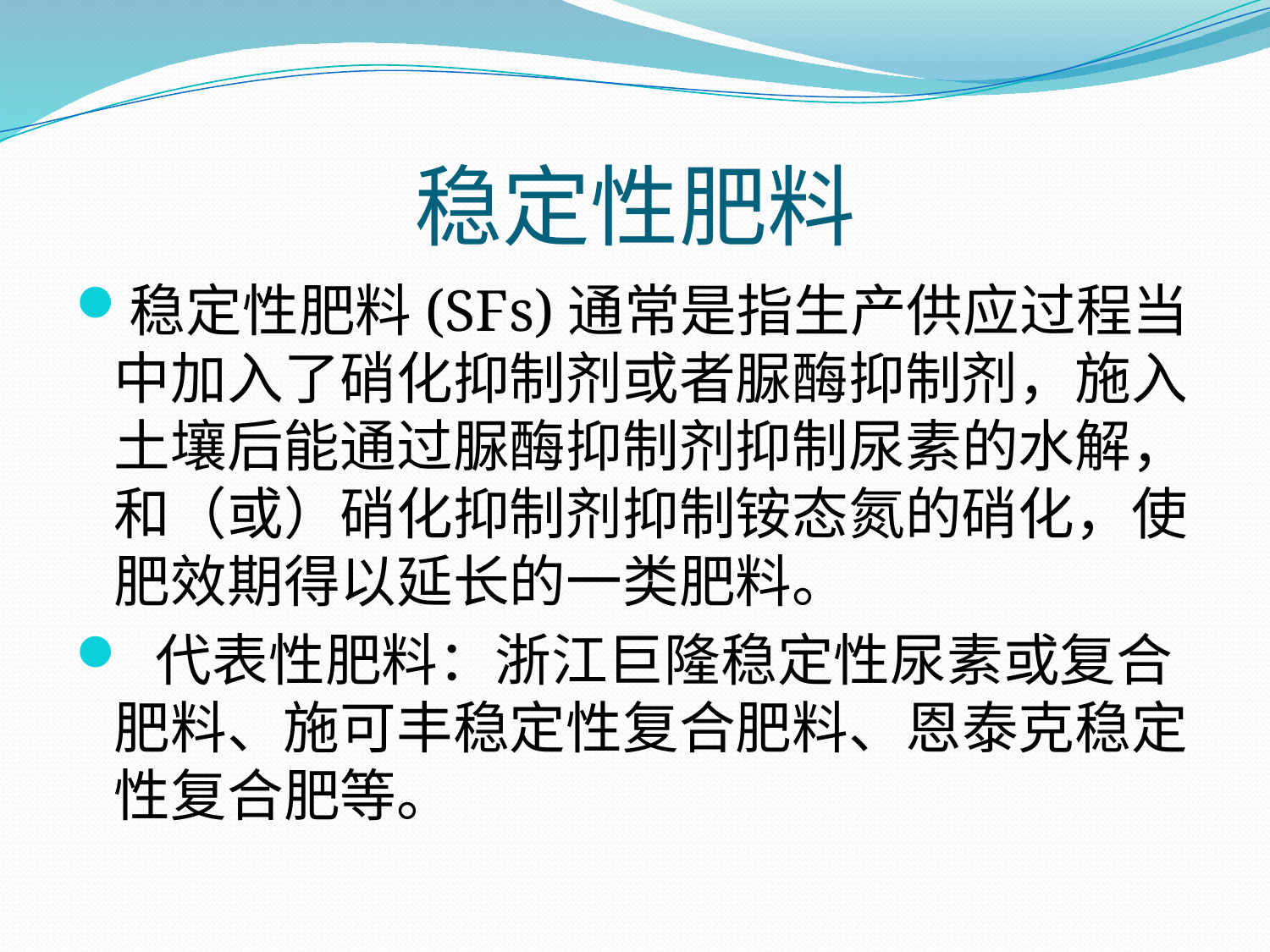

# 稳定性肥料
稳定性肥料(SFs)通常是指生产供应过程当中加入了硝化抑制剂或者脲酶抑制剂，施入土壤后能通过脲酶抑制剂抑制尿素的水解，和（或）硝化抑制剂抑制铵态氮的硝化，使肥效期得以延长的一类肥料。
 代表性肥料：浙江巨隆稳定性尿素或复合肥料、施可丰稳定性复合肥料、恩泰克稳定性复合肥等。